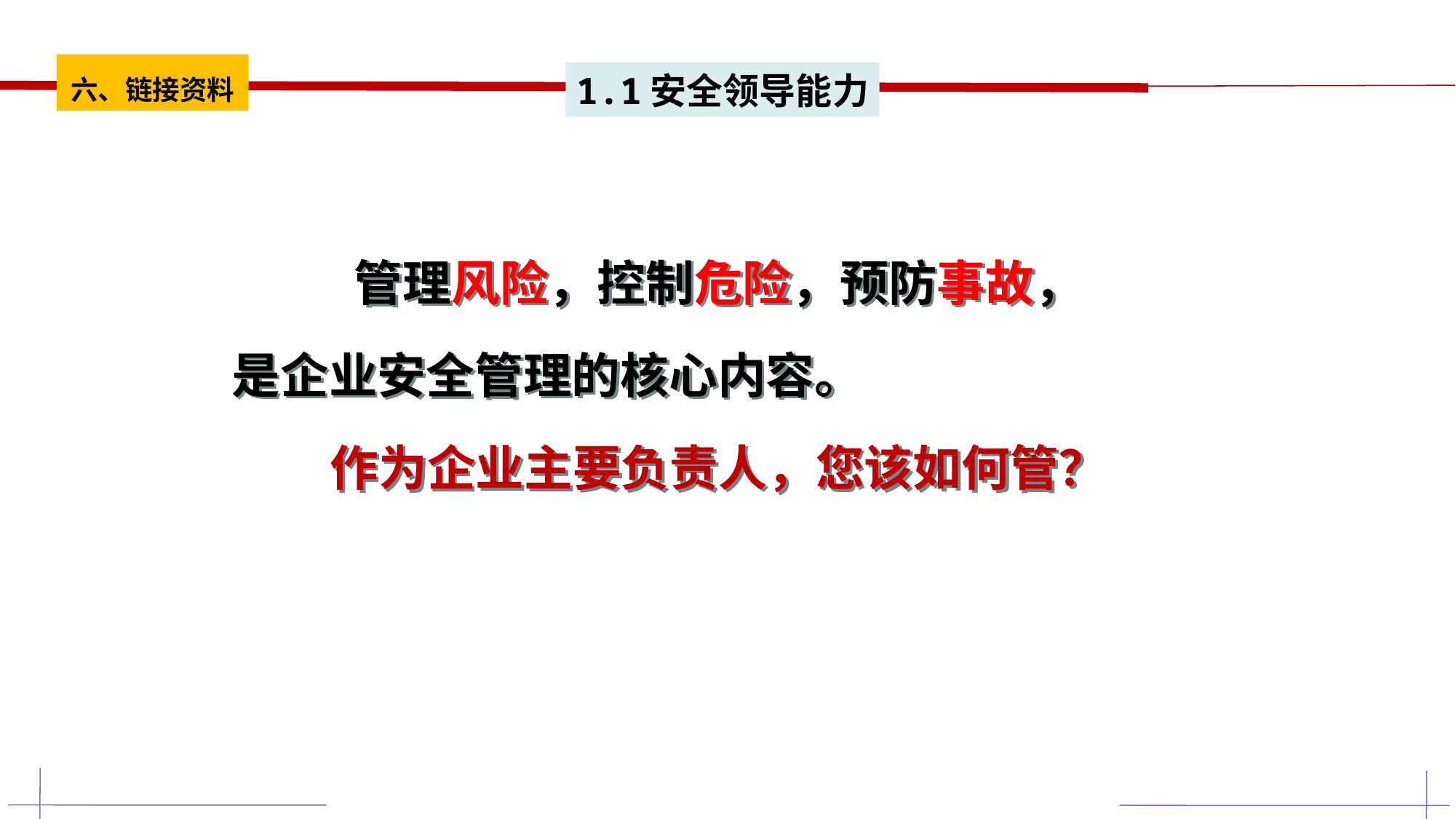

六、链接资料
1.1安全领导能力
管理风险，控制危险，预防事故，
是企业安全管理的核心内容。
作为企业主要负责人，您该如何管？